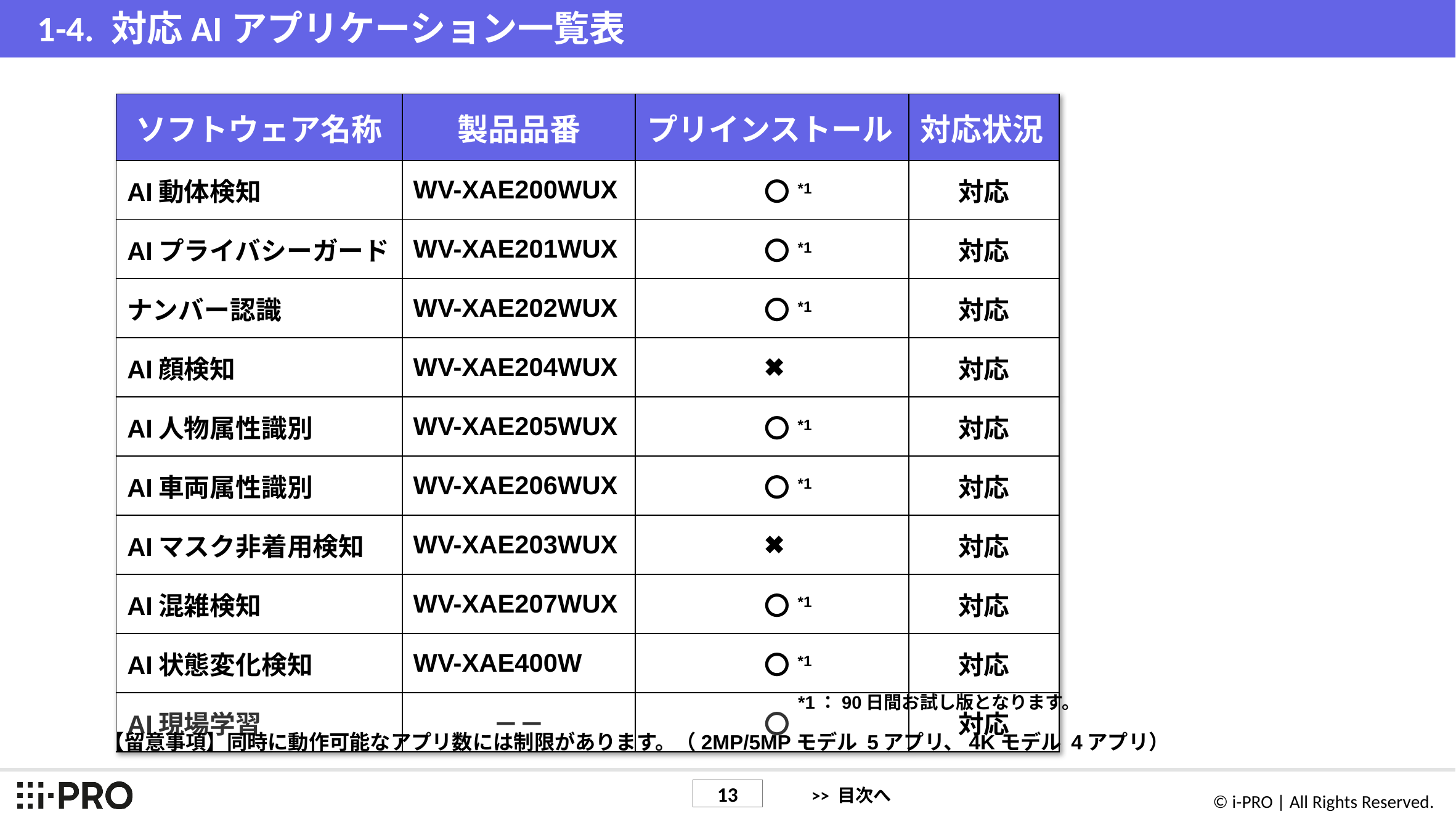

# 1-4. 対応AIアプリケーション一覧表
| ソフトウェア名称 | 製品品番 | プリインストール | 対応状況 |
| --- | --- | --- | --- |
| AI動体検知 | WV-XAE200WUX | 〇 \*1 | 対応 |
| AIプライバシーガード | WV-XAE201WUX | 〇 \*1 | 対応 |
| ナンバー認識 | WV-XAE202WUX | 〇 \*1 | 対応 |
| AI顔検知 | WV-XAE204WUX | ✖ | 対応 |
| AI人物属性識別 | WV-XAE205WUX | 〇 \*1 | 対応 |
| AI車両属性識別 | WV-XAE206WUX | 〇 \*1 | 対応 |
| AIマスク非着用検知 | WV-XAE203WUX | ✖ | 対応 |
| AI混雑検知 | WV-XAE207WUX | 〇 \*1 | 対応 |
| AI状態変化検知 | WV-XAE400W | 〇 \*1 | 対応 |
| AI現場学習 | －－ | 〇 | 対応 |
*1：90日間お試し版となります。
【留意事項】同時に動作可能なアプリ数には制限があります。（2MP/5MPモデル 5アプリ、4Kモデル 4アプリ）

>> 目次へ